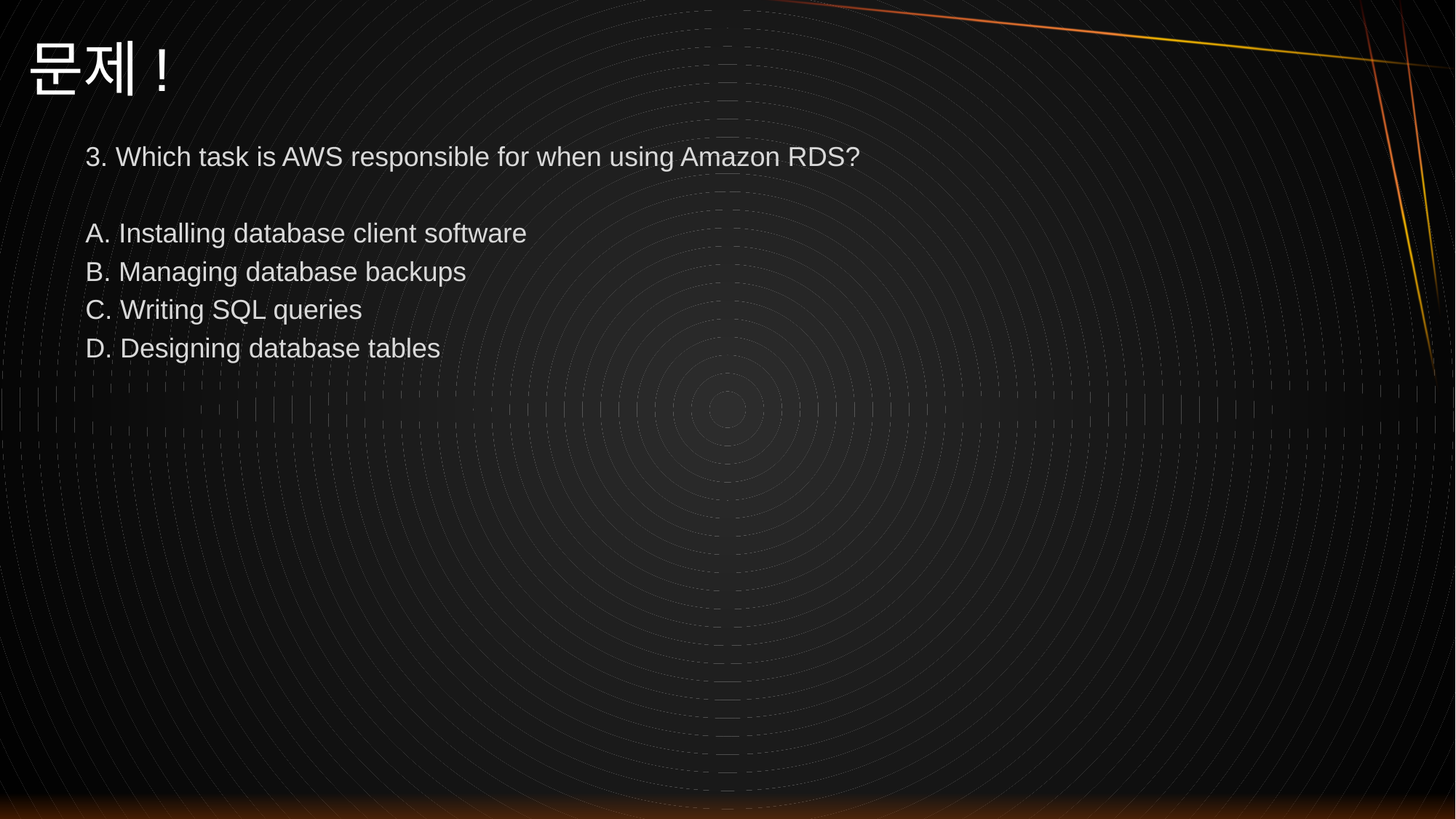

# 문제!
3. Which task is AWS responsible for when using Amazon RDS?

A. Installing database client software
B. Managing database backups
C. Writing SQL queries
D. Designing database tables